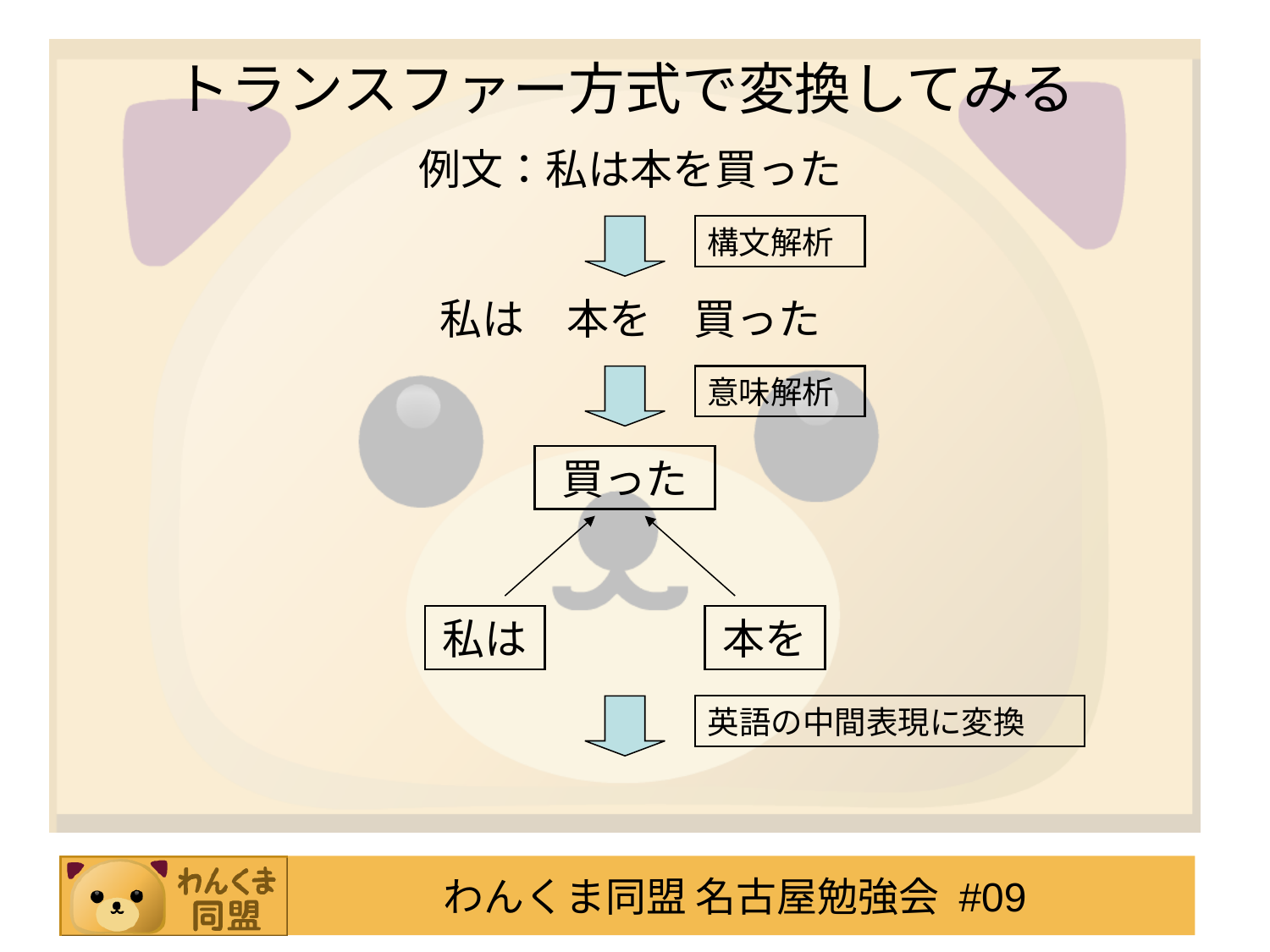

トランスファー方式で変換してみる
例文：私は本を買った

構文解析
私は　本を　買った

意味解析
買った

私は
本を

英語の中間表現に変換